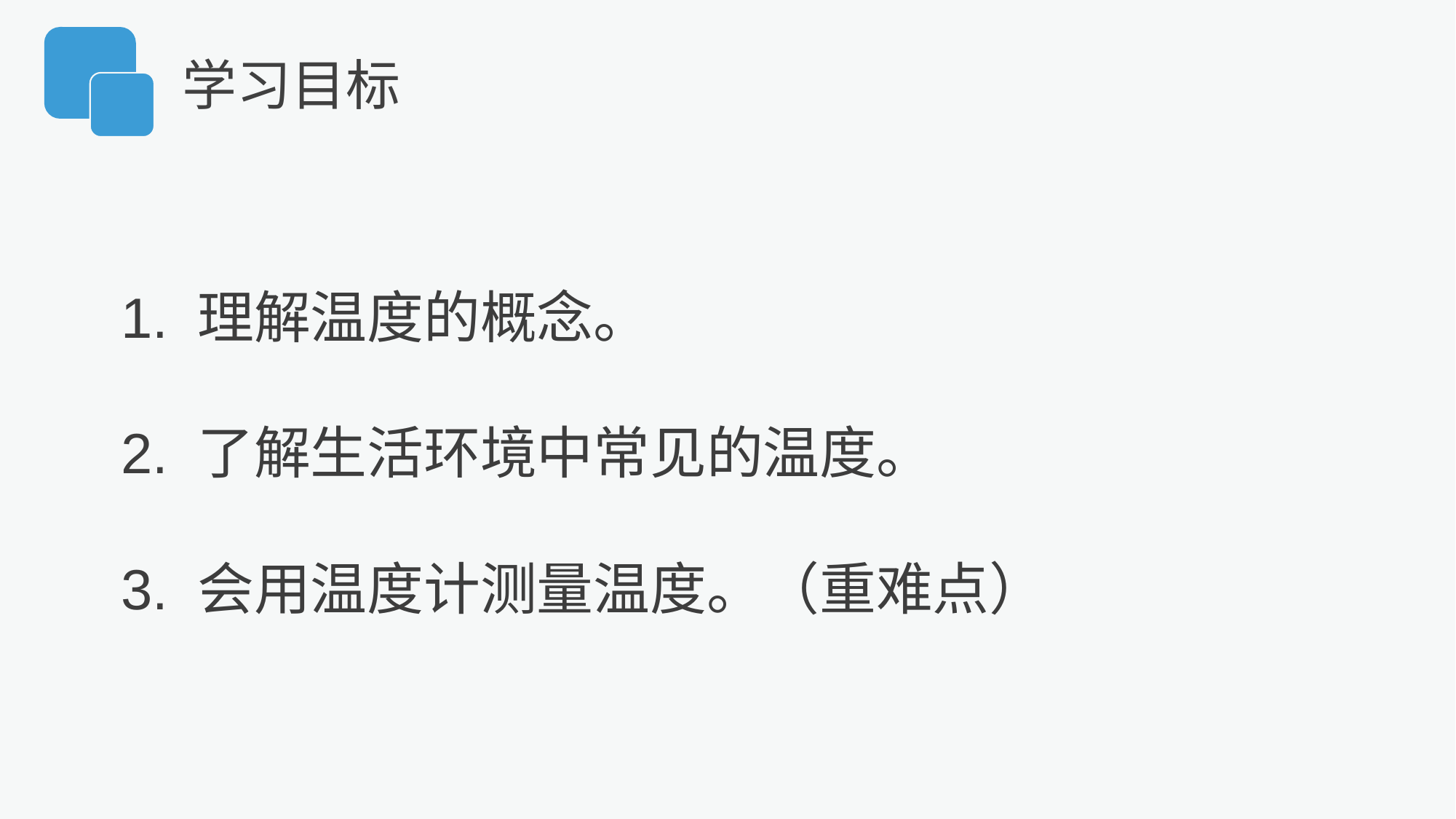

学习目标
1. 理解温度的概念。
2. 了解生活环境中常见的温度。
3. 会用温度计测量温度。（重难点）